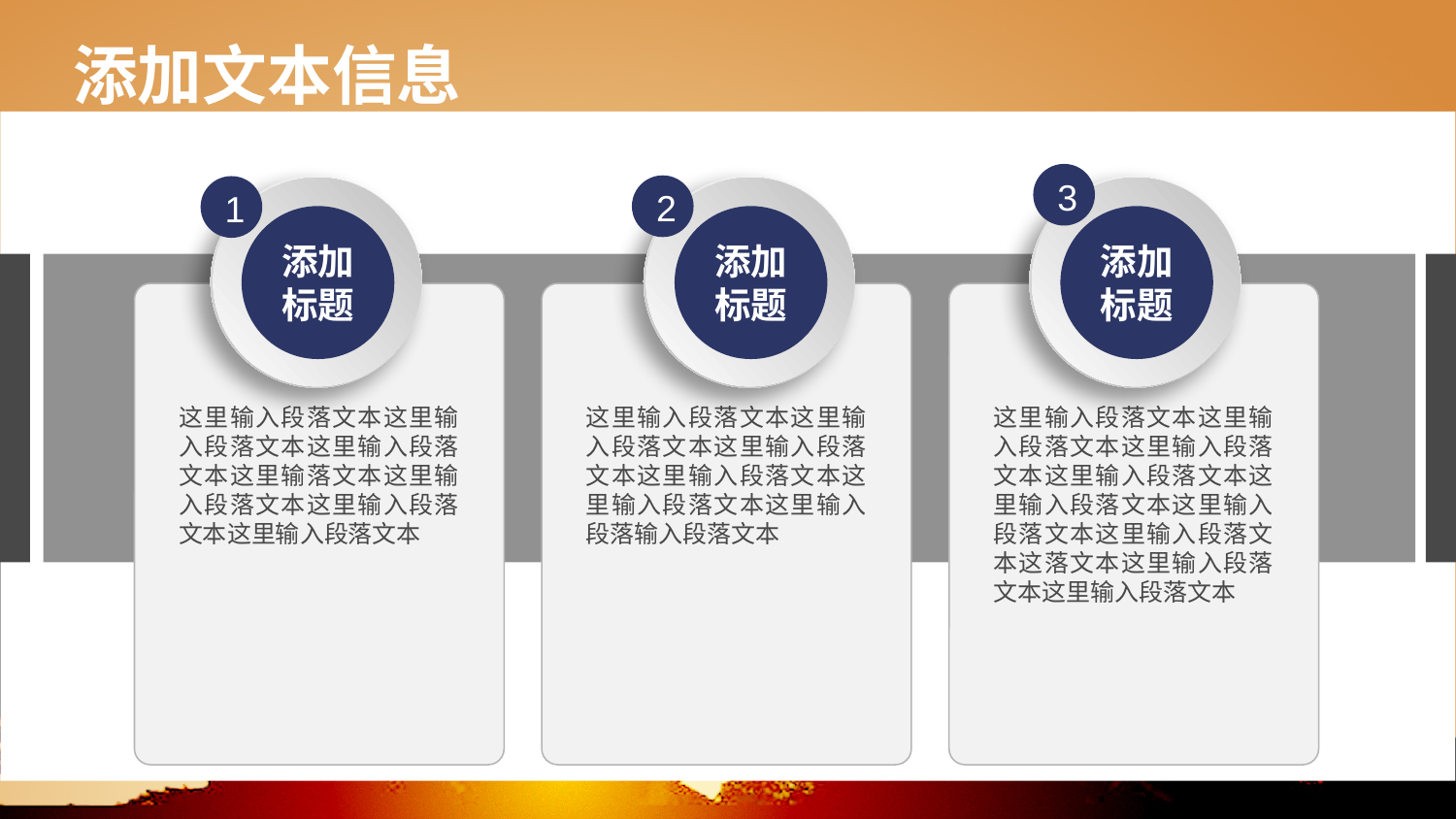

3

2

1

添加标题

添加标题

添加标题

这里输入段落文本这里输入段落文本这里输入段落文本这里输落文本这里输入段落文本这里输入段落文本这里输入段落文本
这里输入段落文本这里输入段落文本这里输入段落文本这里输入段落文本这里输入段落文本这里输入段落输入段落文本
这里输入段落文本这里输入段落文本这里输入段落文本这里输入段落文本这里输入段落文本这里输入段落文本这里输入段落文本这落文本这里输入段落文本这里输入段落文本